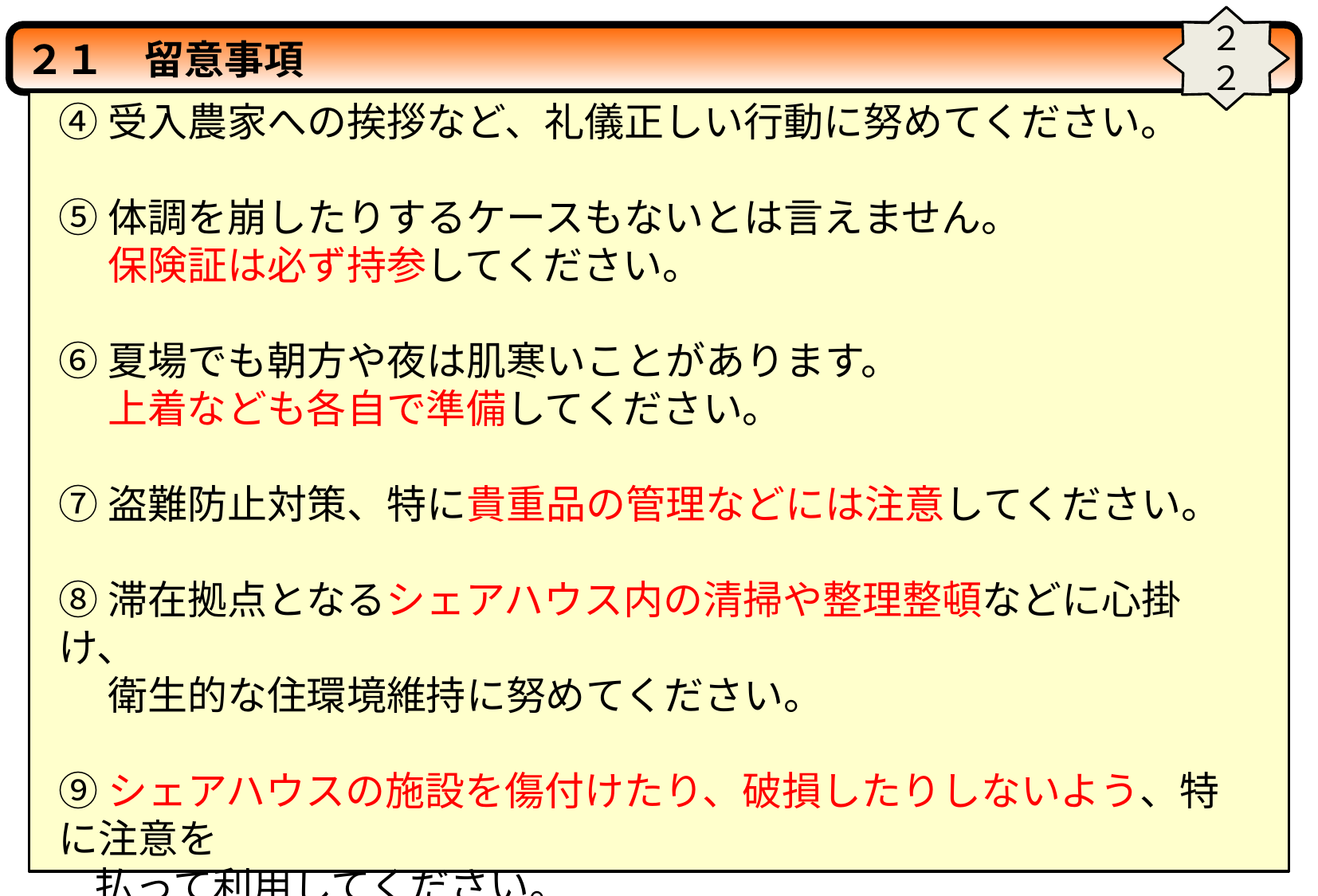

２２
２１　留意事項
④受入農家への挨拶など、礼儀正しい行動に努めてください。

⑤体調を崩したりするケースもないとは言えません。
　 保険証は必ず持参してください。

⑥夏場でも朝方や夜は肌寒いことがあります。
　 上着なども各自で準備してください。

⑦盗難防止対策、特に貴重品の管理などには注意してください。

⑧滞在拠点となるシェアハウス内の清掃や整理整頓などに心掛け、
　 衛生的な住環境維持に努めてください。

⑨シェアハウスの施設を傷付けたり、破損したりしないよう、特に注意を
   払って利用してください。